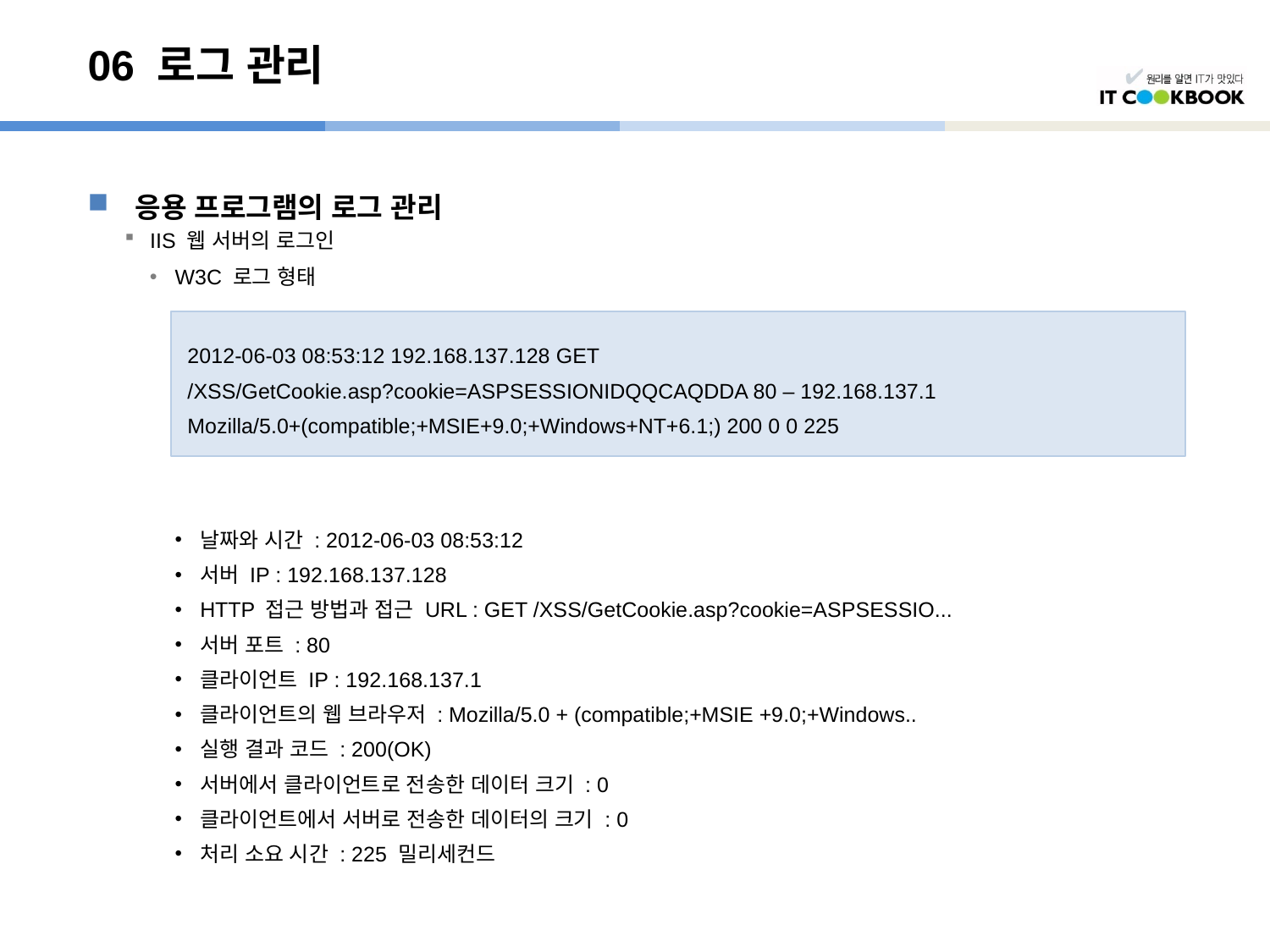

# 06 로그 관리
응용 프로그램의 로그 관리
IIS 웹 서버의 로그인
W3C 로그 형태

날짜와 시간 : 2012-06-03 08:53:12
서버 IP : 192.168.137.128
HTTP 접근 방법과 접근 URL : GET /XSS/GetCookie.asp?cookie=ASPSESSIO...
서버 포트 : 80
클라이언트 IP : 192.168.137.1
클라이언트의 웹 브라우저 : Mozilla/5.0 + (compatible;+MSIE +9.0;+Windows..
실행 결과 코드 : 200(OK)
서버에서 클라이언트로 전송한 데이터 크기 : 0
클라이언트에서 서버로 전송한 데이터의 크기 : 0
처리 소요 시간 : 225 밀리세컨드

2012-06-03 08:53:12 192.168.137.128 GET
/XSS/GetCookie.asp?cookie=ASPSESSIONIDQQCAQDDA 80 – 192.168.137.1
Mozilla/5.0+(compatible;+MSIE+9.0;+Windows+NT+6.1;) 200 0 0 225